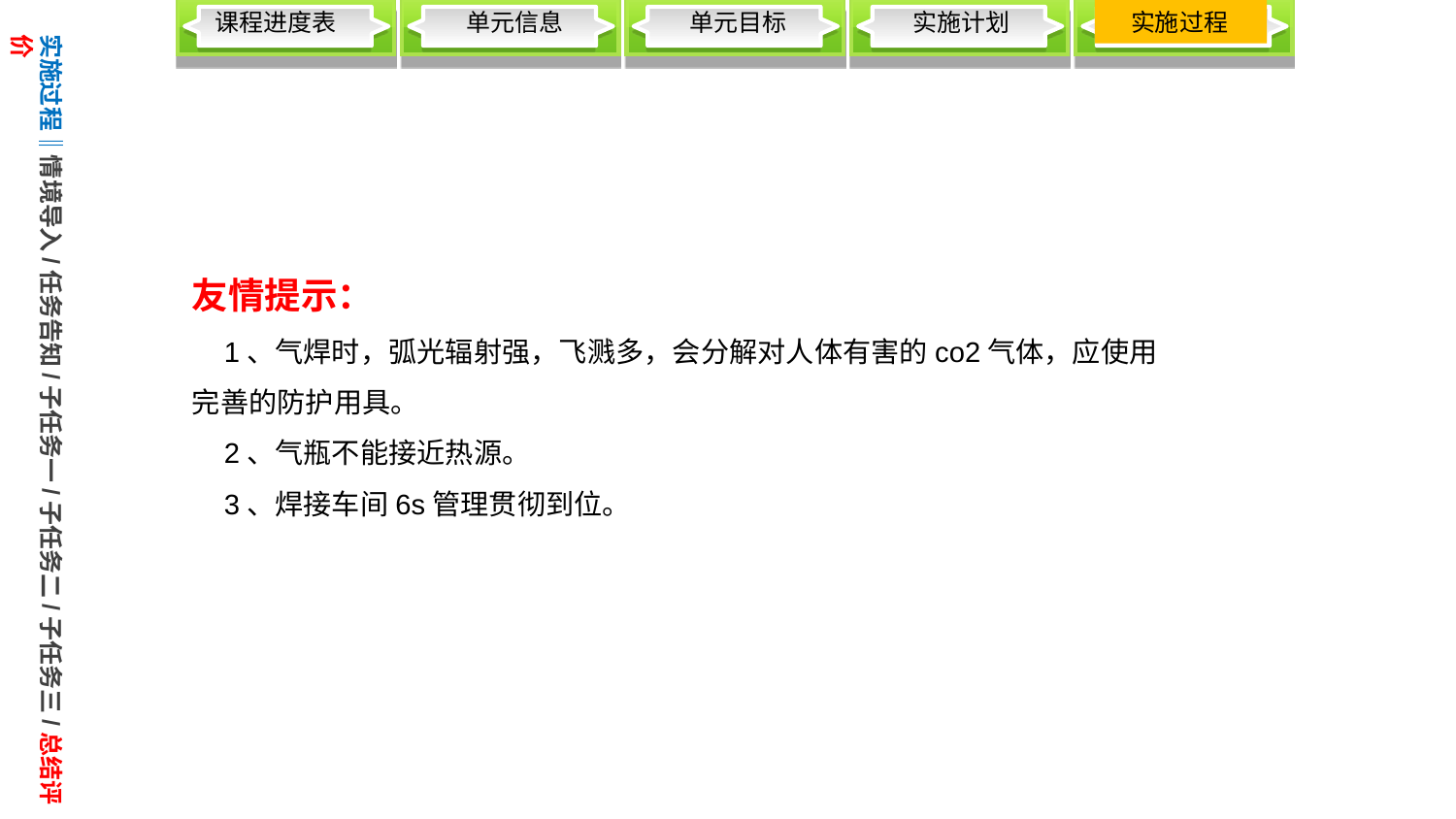

课程进度表
 单元信息
  单元目标
   实施计划
   实施过程
实施过程‖情境导入/任务告知/子任务一/子任务二/子任务三/总结评价

友情提示：
    1、气焊时，弧光辐射强，飞溅多，会分解对人体有害的co2气体，应使用完善的防护用具。
    2、气瓶不能接近热源。
    3、焊接车间6s管理贯彻到位。

30